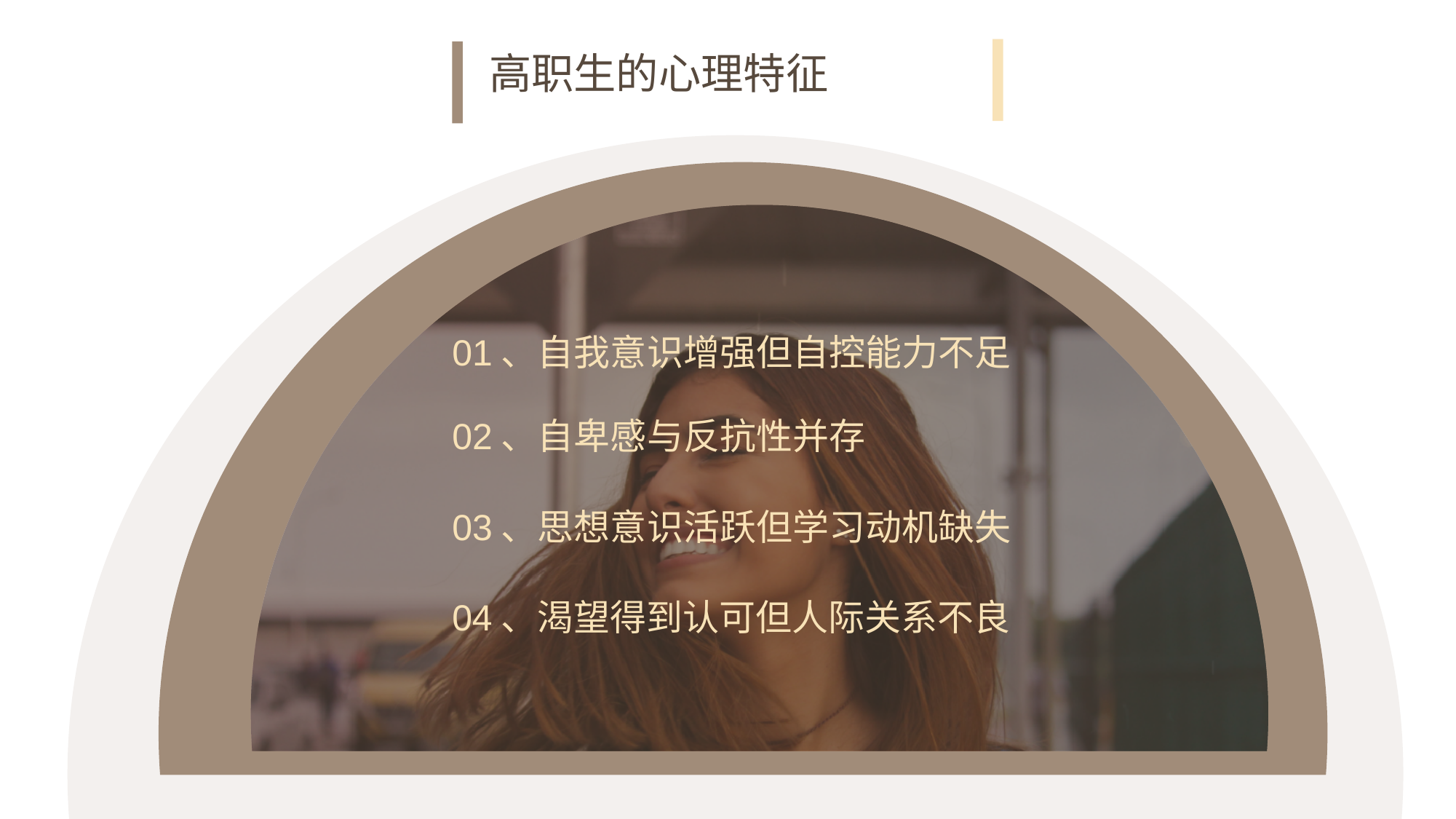

高职生的心理特征

01、自我意识增强但自控能力不足
02、自卑感与反抗性并存
03、思想意识活跃但学习动机缺失
04、渴望得到认可但人际关系不良